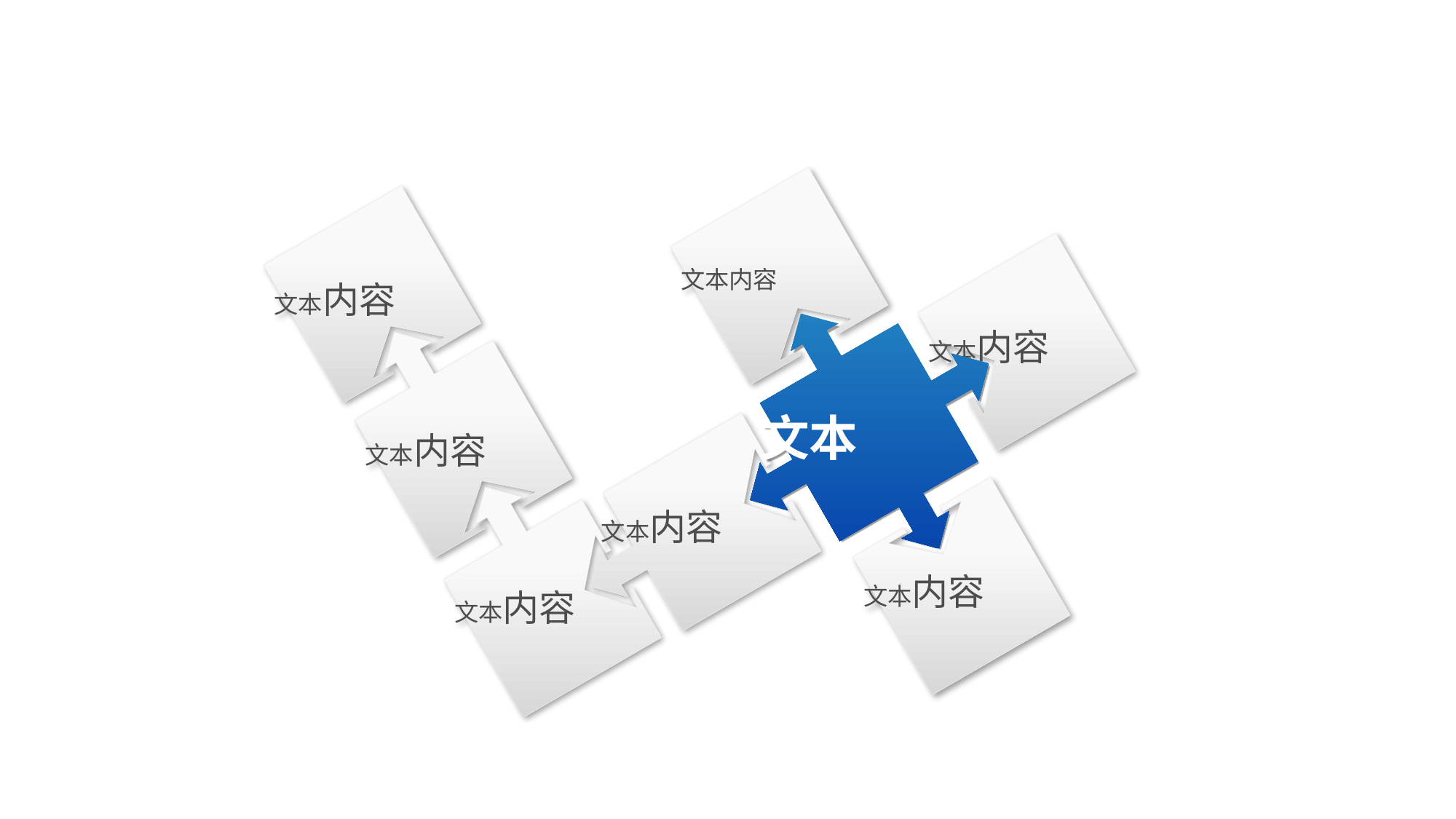

文本内容
文本内容
文本内容
文本
文本内容
文本内容
文本内容
文本内容